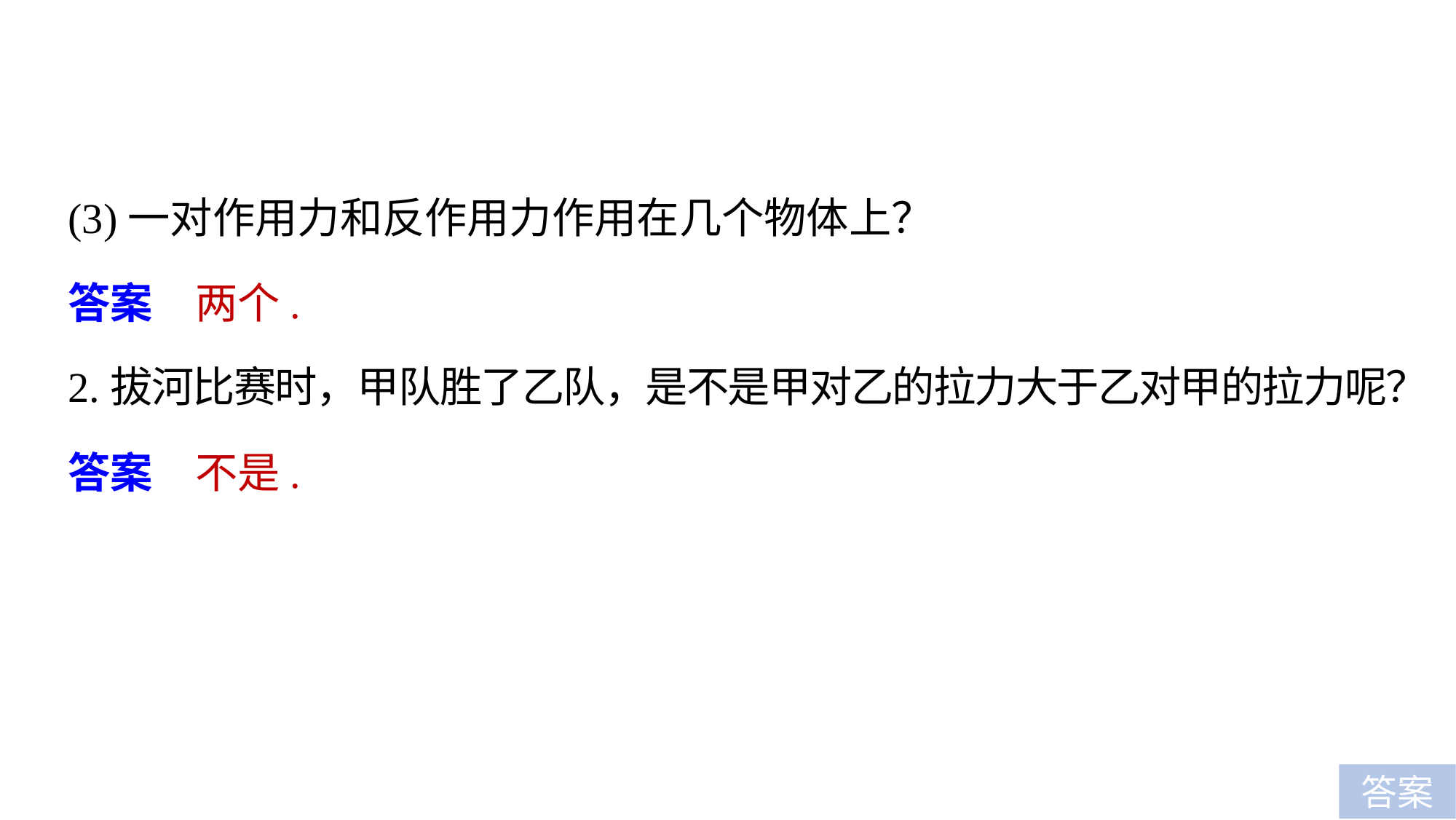

(3)一对作用力和反作用力作用在几个物体上？
答案　两个.
2.拔河比赛时，甲队胜了乙队，是不是甲对乙的拉力大于乙对甲的拉力呢？
答案　不是.
答案